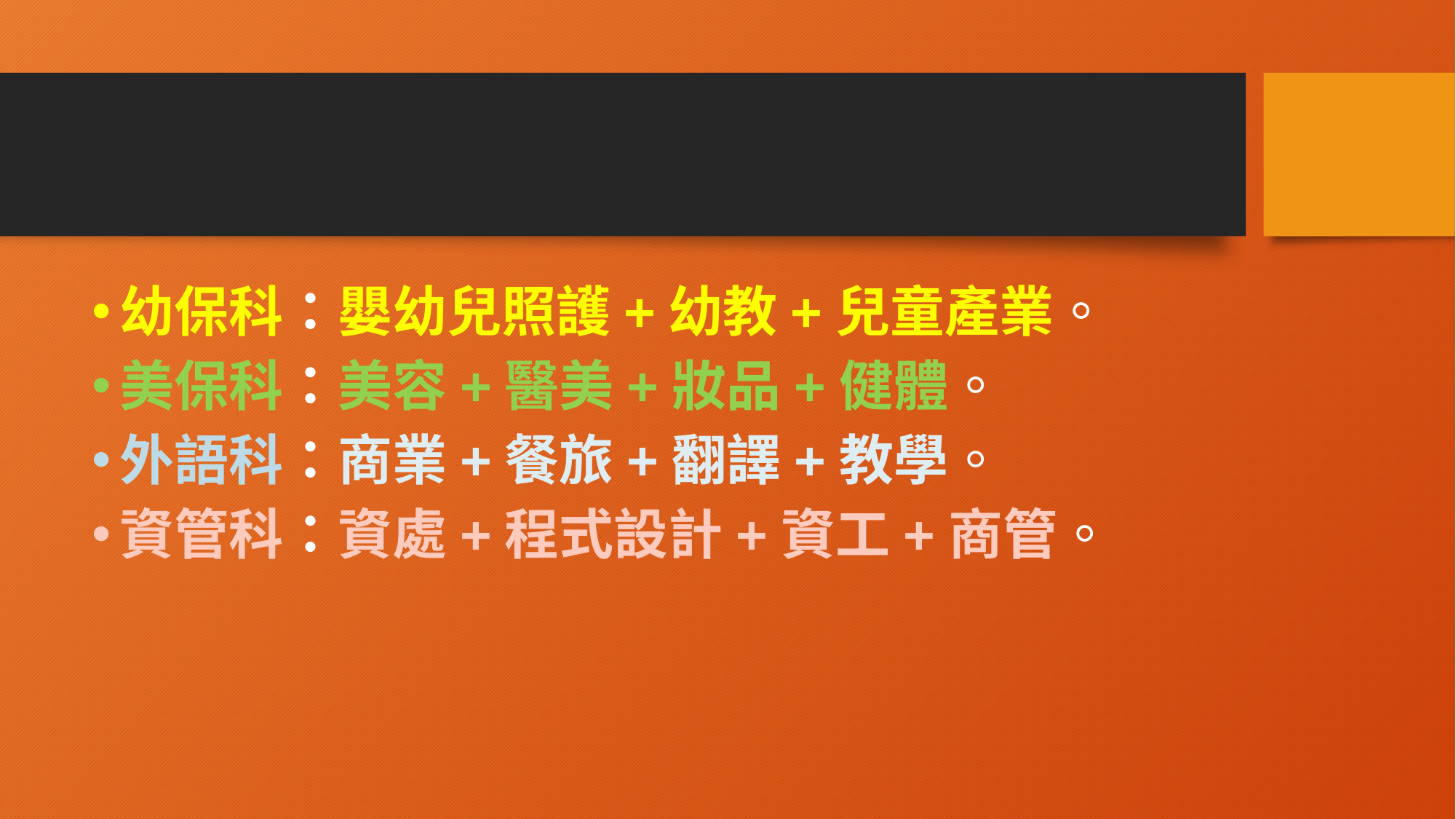

#
幼保科：嬰幼兒照護+幼教+兒童產業。
美保科：美容+醫美+妝品+健體。
外語科：商業+餐旅+翻譯+教學。
資管科：資處+程式設計+資工+商管。